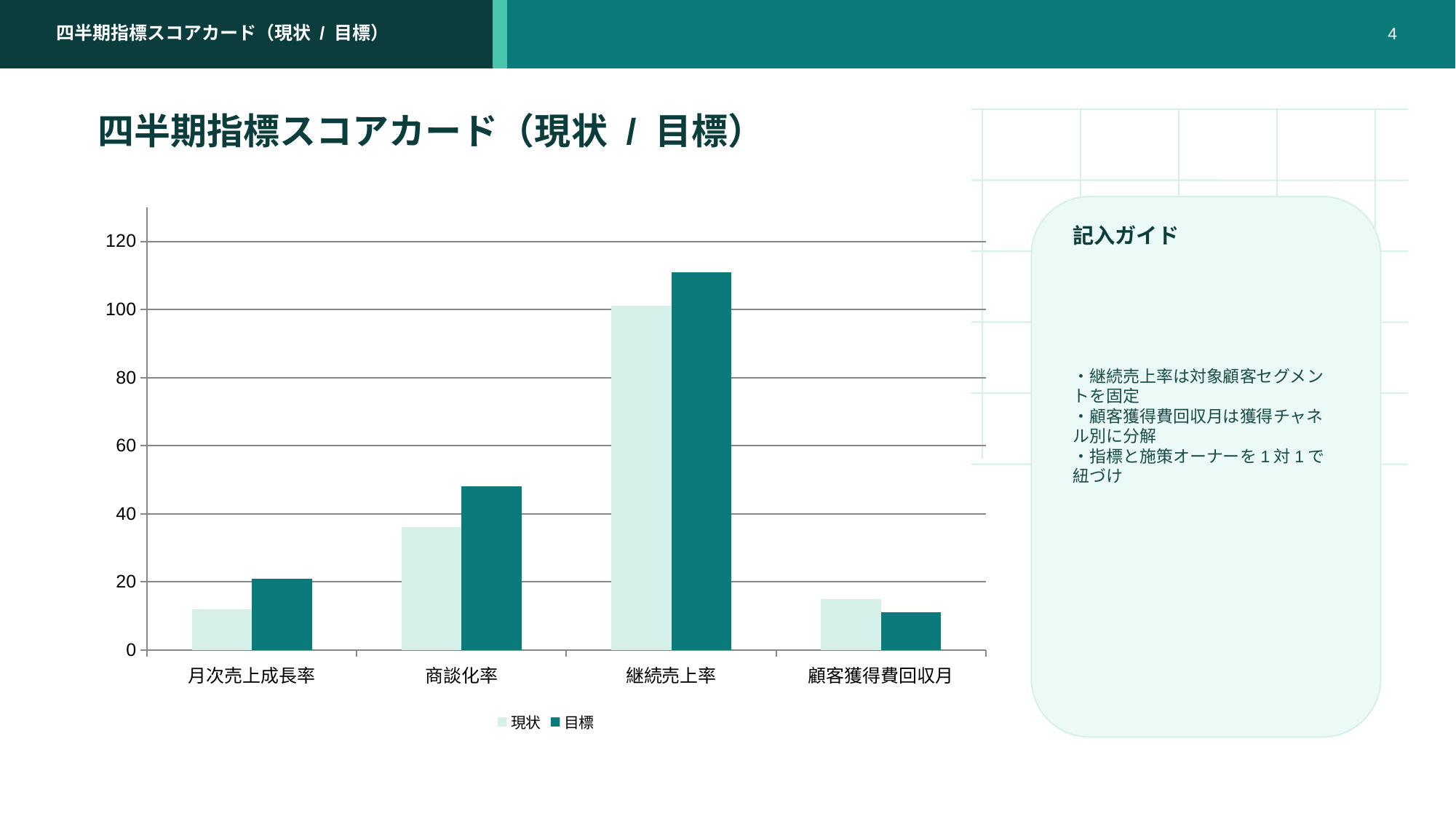

四半期指標スコアカード（現状 / 目標）
4
四半期指標スコアカード（現状 / 目標）

### Chart

| Category | 現状 | 目標 |
|---|---|---|
| 月次売上成長率 | 12.0 | 21.0 |
| 商談化率 | 36.0 | 48.0 |
| 継続売上率 | 101.0 | 111.0 |
| 顧客獲得費回収月 | 15.0 | 11.0 |
記入ガイド

・継続売上率は対象顧客セグメントを固定
・顧客獲得費回収月は獲得チャネル別に分解
・指標と施策オーナーを1対1で紐づけ